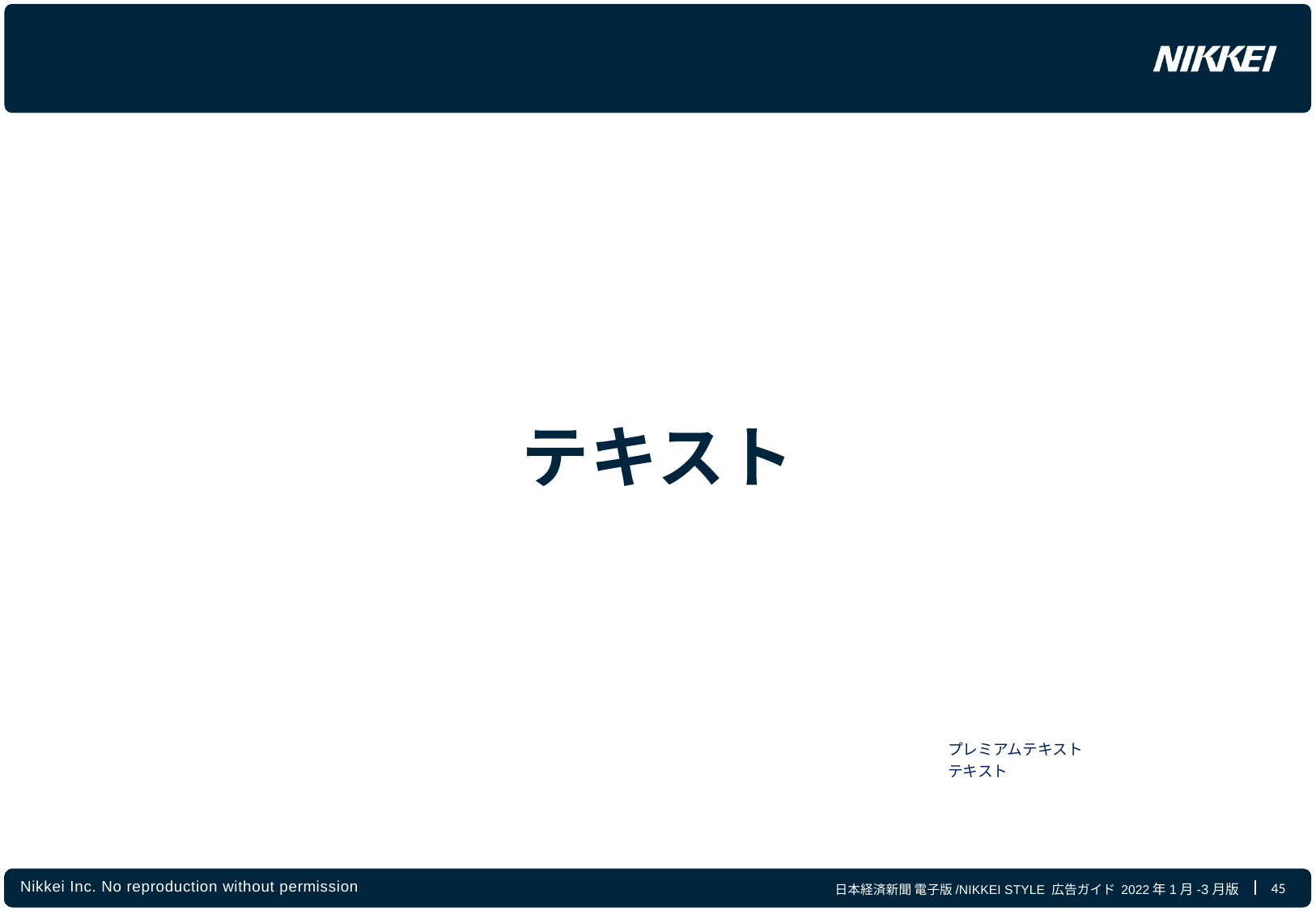

テキスト
|  | プレミアムテキスト |  |
| --- | --- | --- |
|  | テキスト |  |